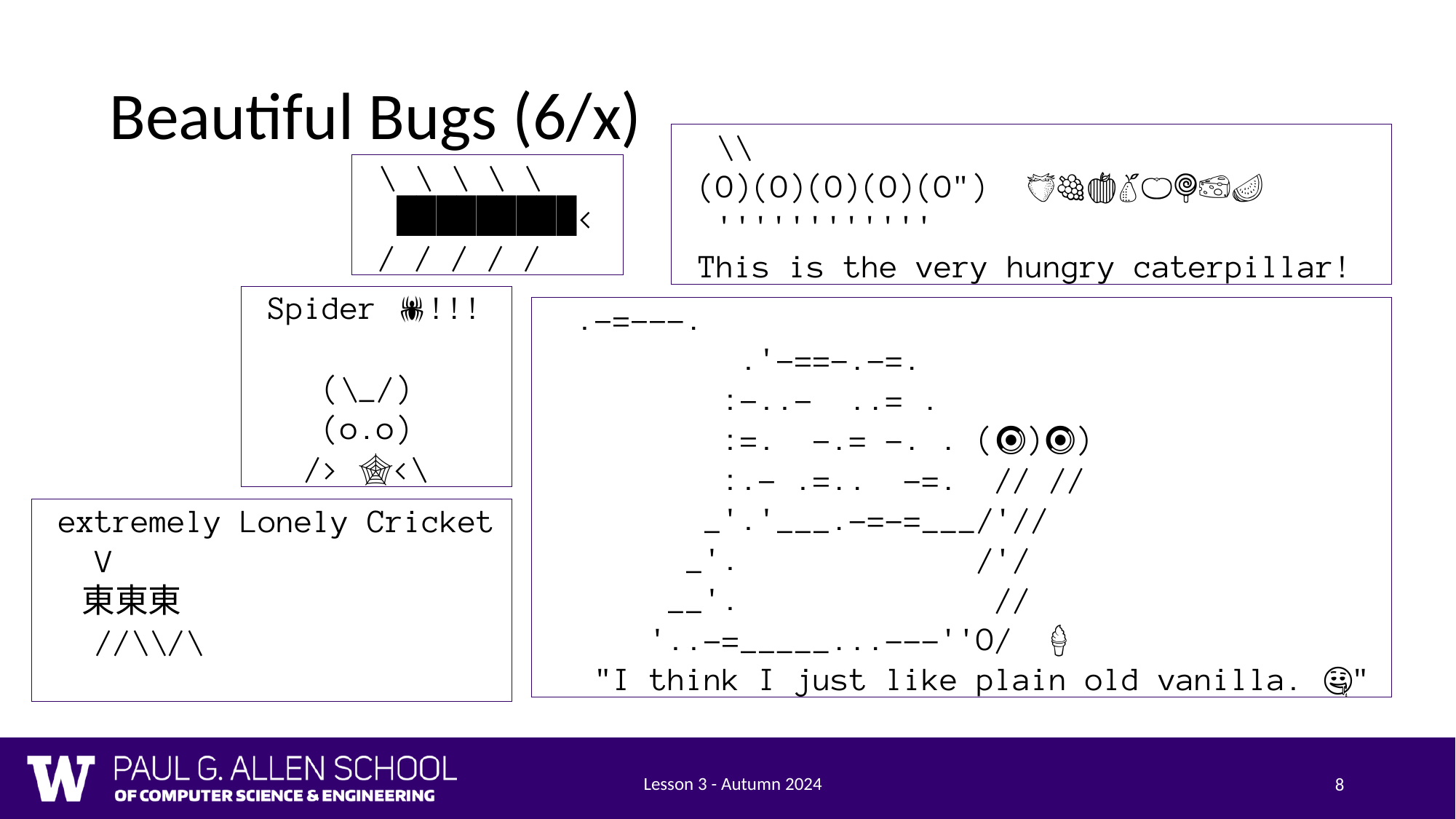

# Beautiful Bugs (6/x)
 \\
(O)(O)(O)(O)(O")  🍓🍇🍎🍐🍊🍭🧀🍉
 ''''''''''''
This is the very hungry caterpillar!
\ \ \ \ \
 █████████<
/ / / / /
Spider 🕷️!!!

   (\_/)
   (o.o)
  /> 🕸️<\
 .-=---.
          .'-==-.-=.
         :-..-  ..= .
         :=.  -.= -. . (🔘)🔘)
         :.- .=..  -=.  // //
        _'.'___.-=-=___/'//
       _'.             /'/
      __'.              //
     '..-=_____...---''O/  🍦
  "I think I just like plain old vanilla. 🤤"
extremely Lonely Cricket
  V
  東東東
  //\\/\
Lesson 3 - Autumn 2024
8